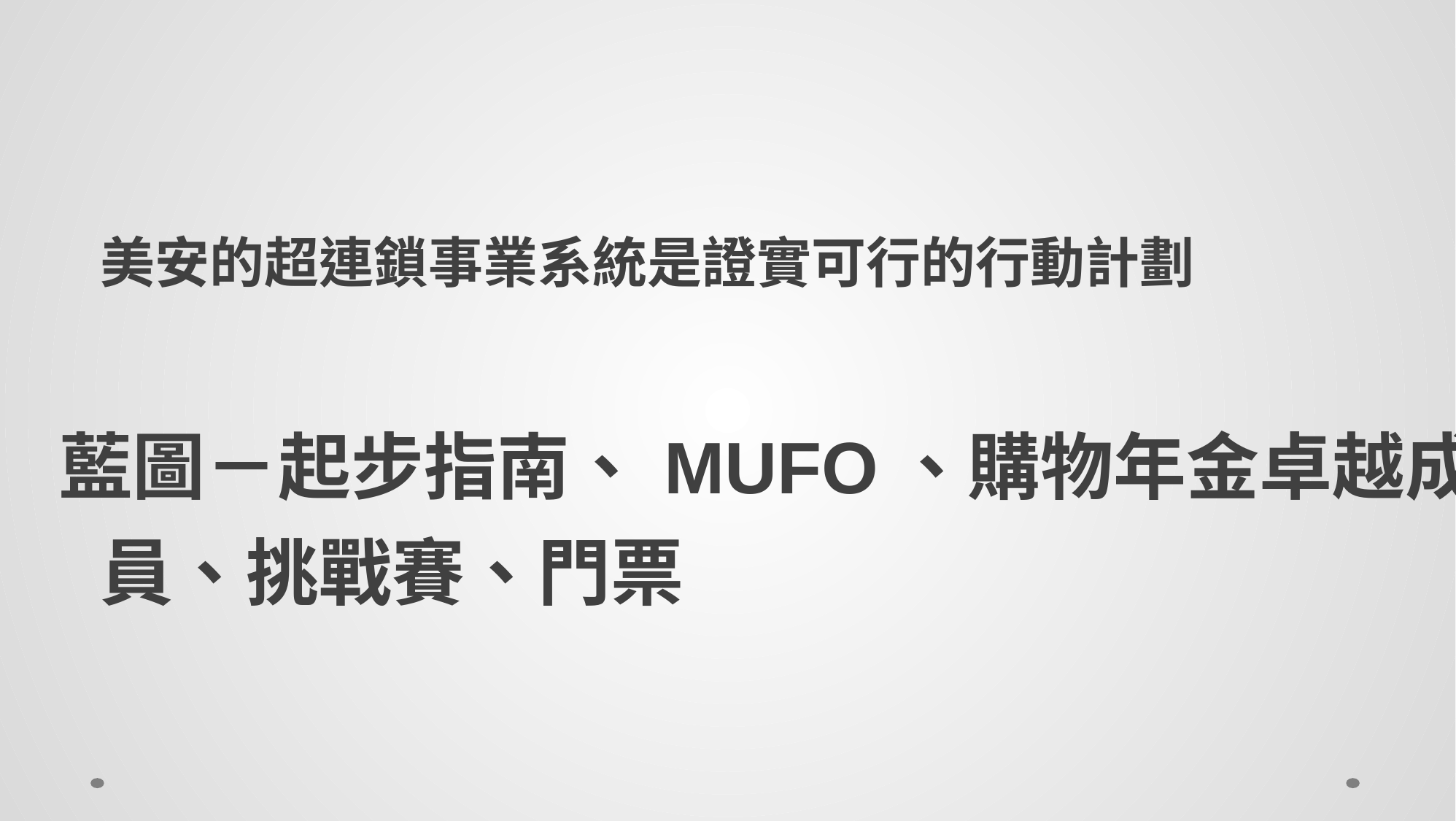

#
	美安的超連鎖事業系統是證實可行的行動計劃

藍圖－起步指南、MUFO、購物年金卓越成、員、挑戰賽、門票